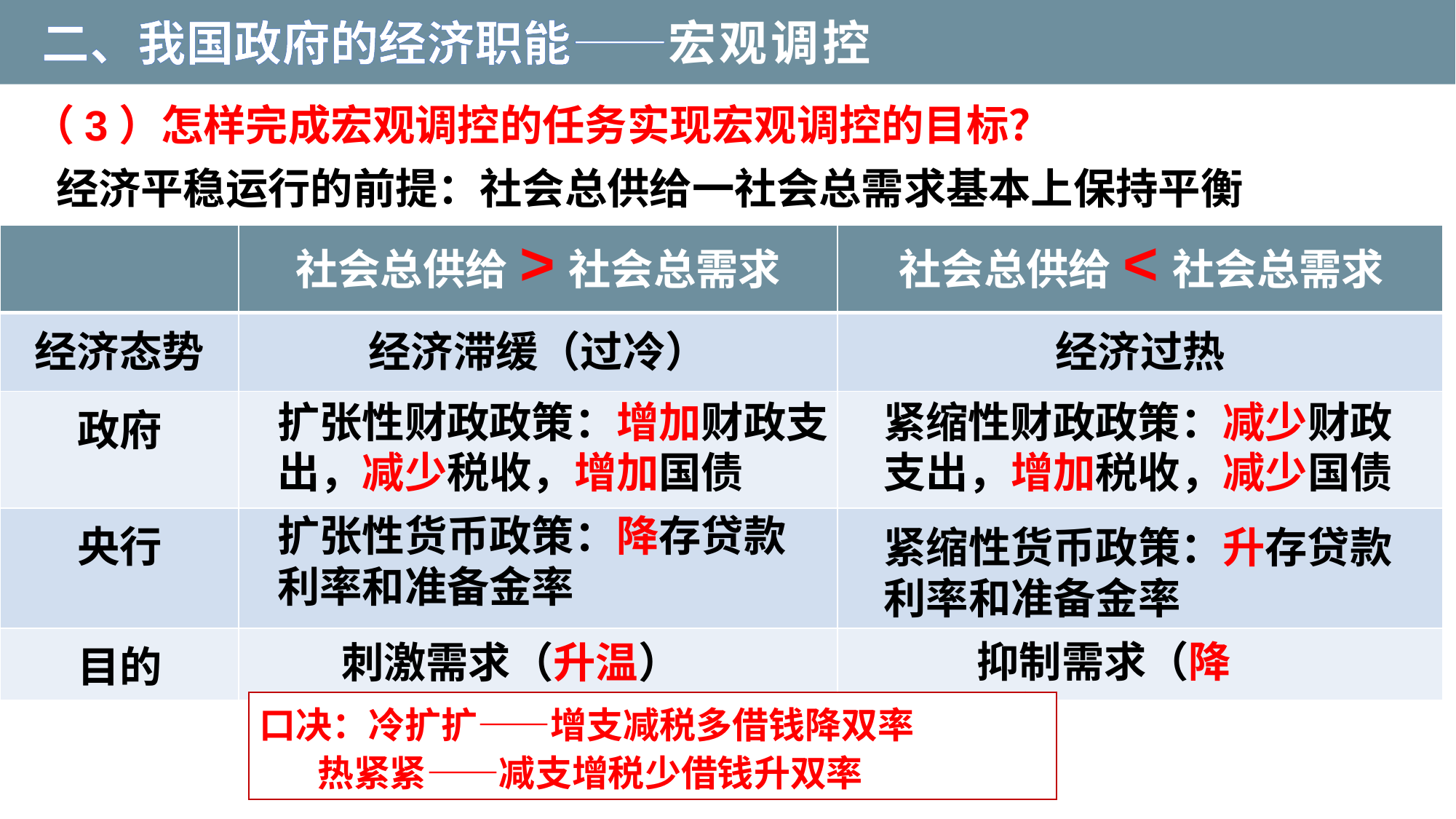

二、我国政府的经济职能——宏观调控
（3）怎样完成宏观调控的任务实现宏观调控的目标？
经济平稳运行的前提：社会总供给一社会总需求基本上保持平衡
|  | 社会总供给>社会总需求 | 社会总供给<社会总需求 |
| --- | --- | --- |
| 经济态势 | 经济滞缓（过冷） | 经济过热 |
| 政府 |  |  |
| 央行 |  |  |
| 目的 |  |  |
扩张性财政政策：增加财政支出，减少税收，增加国债
紧缩性财政政策：减少财政支出，增加税收，减少国债
WORKING
扩张性货币政策：降存贷款利率和准备金率
紧缩性货币政策：升存贷款利率和准备金率
抑制需求（降温）
刺激需求（升温）
口决：冷扩扩——增支减税多借钱降双率
      热紧紧——减支增税少借钱升双率